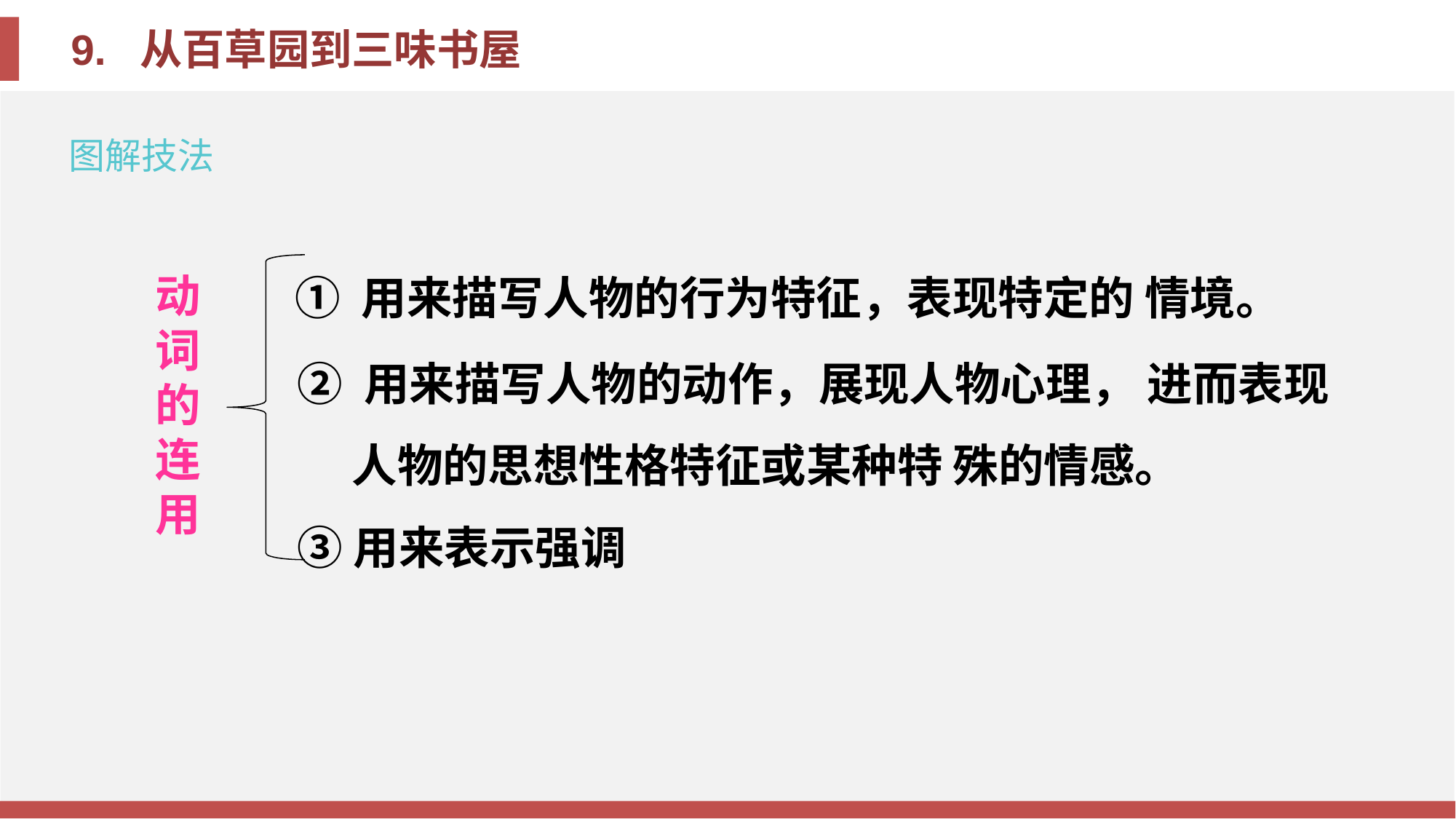

图解技法
① 用来描写人物的行为特征，表现特定的 情境。

动词的连用
② 用来描写人物的动作，展现人物心理， 进而表现人物的思想性格特征或某种特 殊的情感。
③用来表示强调